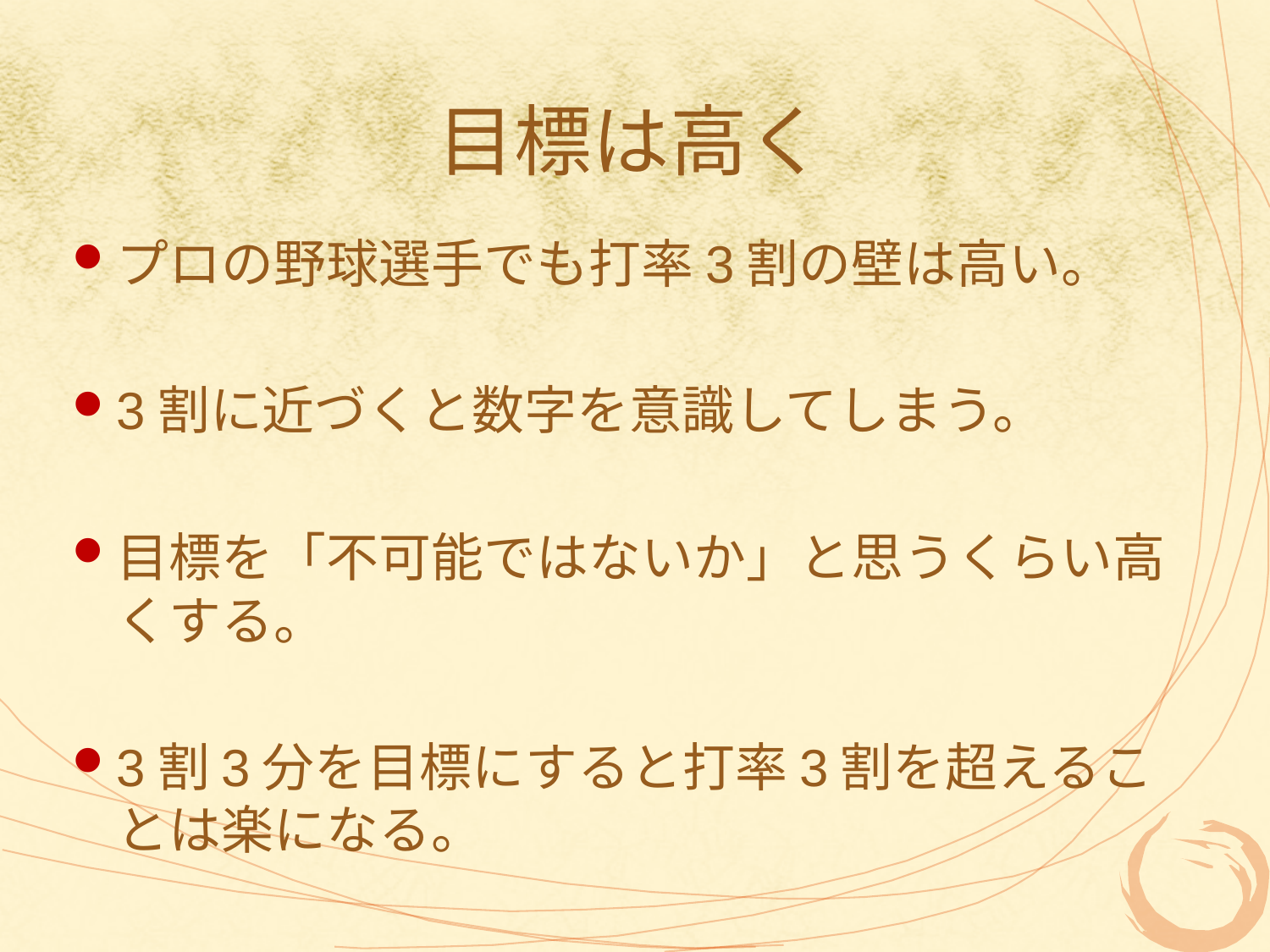

# 目標は高く
プロの野球選手でも打率3割の壁は高い。

3割に近づくと数字を意識してしまう。

目標を「不可能ではないか」と思うくらい高くする。

3割3分を目標にすると打率3割を超えることは楽になる。